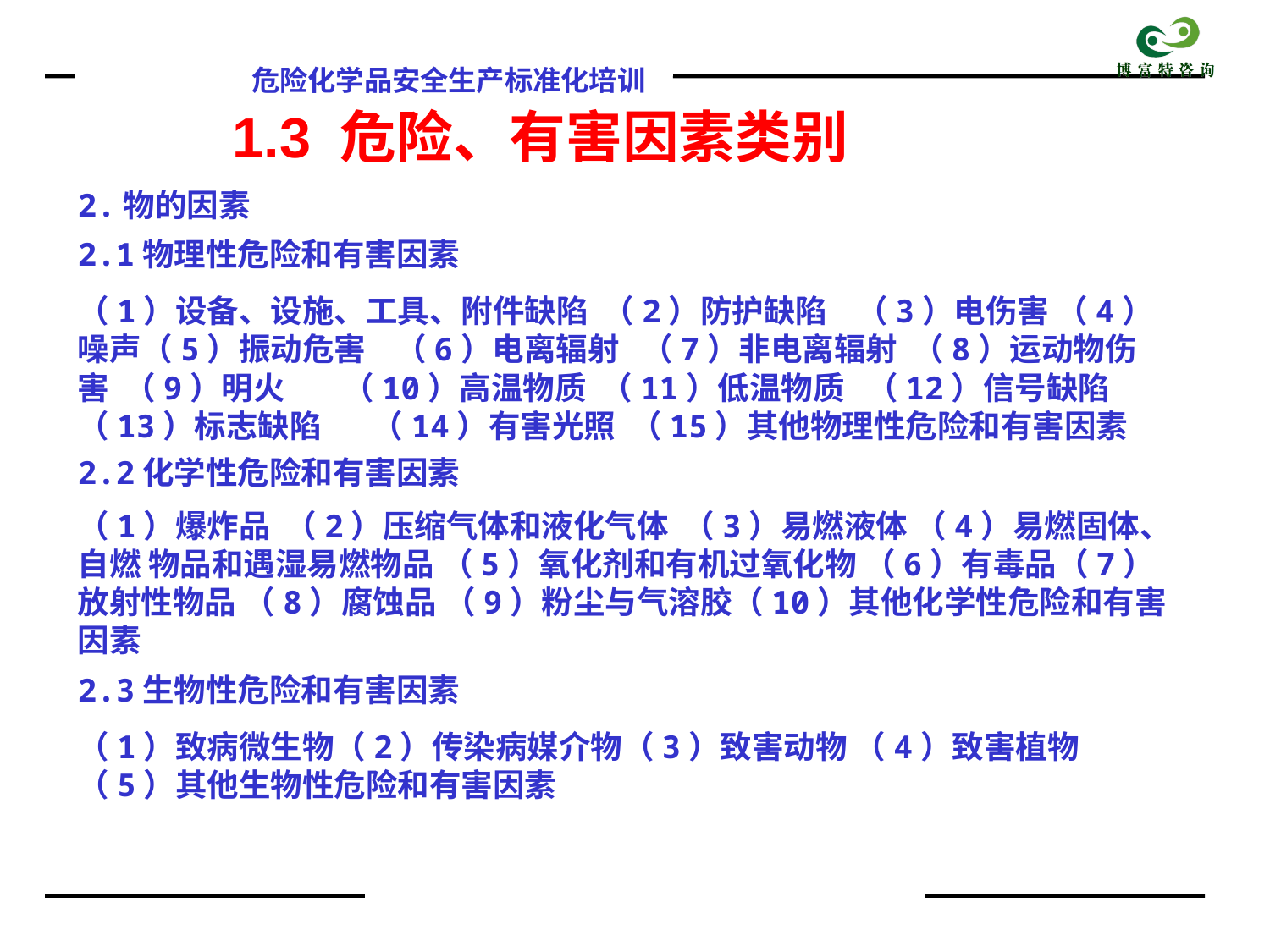

# 1.3 危险、有害因素类别
2.物的因素
2.1物理性危险和有害因素
（1）设备、设施、工具、附件缺陷  （2）防护缺陷    （3）电伤害 （4）噪声（5）振动危害    （6）电离辐射   （7）非电离辐射  （8）运动物伤害  （9）明火        （10）高温物质  （11）低温物质   （12）信号缺陷 （13）标志缺陷       （14）有害光照  （15）其他物理性危险和有害因素
2.2化学性危险和有害因素
（1）爆炸品  （2）压缩气体和液化气体  （3）易燃液体 （4）易燃固体、自燃 物品和遇湿易燃物品 （5）氧化剂和有机过氧化物 （6）有毒品（7）放射性物品 （8）腐蚀品 （9）粉尘与气溶胶（10）其他化学性危险和有害因素
2.3生物性危险和有害因素
（1）致病微生物（2）传染病媒介物（3）致害动物 （4）致害植物（5）其他生物性危险和有害因素